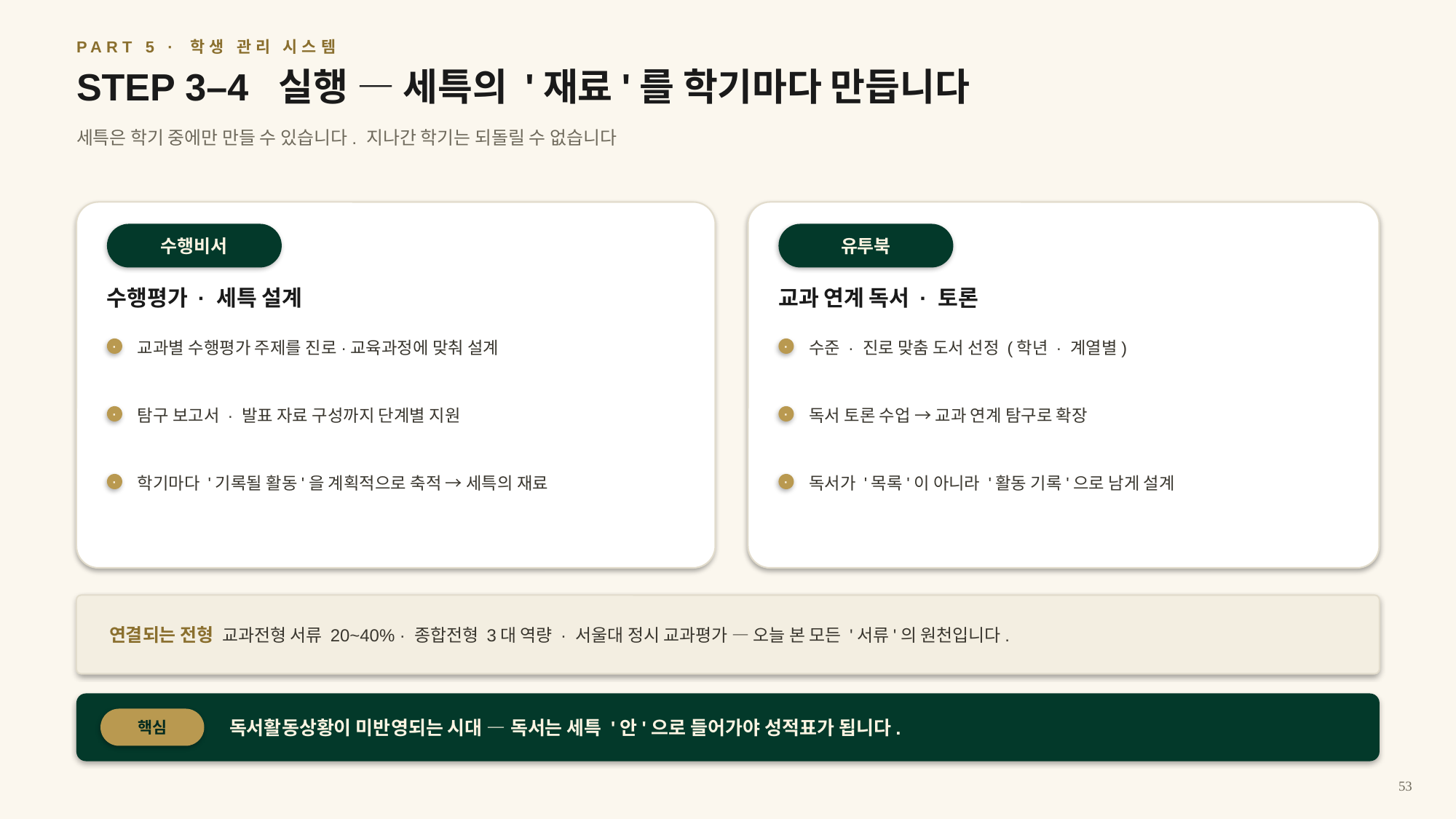

PART 5 · 학생 관리 시스템
STEP 3–4  실행 — 세특의 '재료'를 학기마다 만듭니다
세특은 학기 중에만 만들 수 있습니다. 지나간 학기는 되돌릴 수 없습니다

수행비서
유투북
수행평가 · 세특 설계
교과 연계 독서 · 토론
교과별 수행평가 주제를 진로·교육과정에 맞춰 설계
수준 · 진로 맞춤 도서 선정 (학년 · 계열별)
·
·
탐구 보고서 · 발표 자료 구성까지 단계별 지원
독서 토론 수업 → 교과 연계 탐구로 확장
·
·
학기마다 '기록될 활동'을 계획적으로 축적 → 세특의 재료
독서가 '목록'이 아니라 '활동 기록'으로 남게 설계
·
·

연결되는 전형  교과전형 서류 20~40% · 종합전형 3대 역량 · 서울대 정시 교과평가 — 오늘 본 모든 '서류'의 원천입니다.

독서활동상황이 미반영되는 시대 — 독서는 세특 '안'으로 들어가야 성적표가 됩니다.
핵심

53